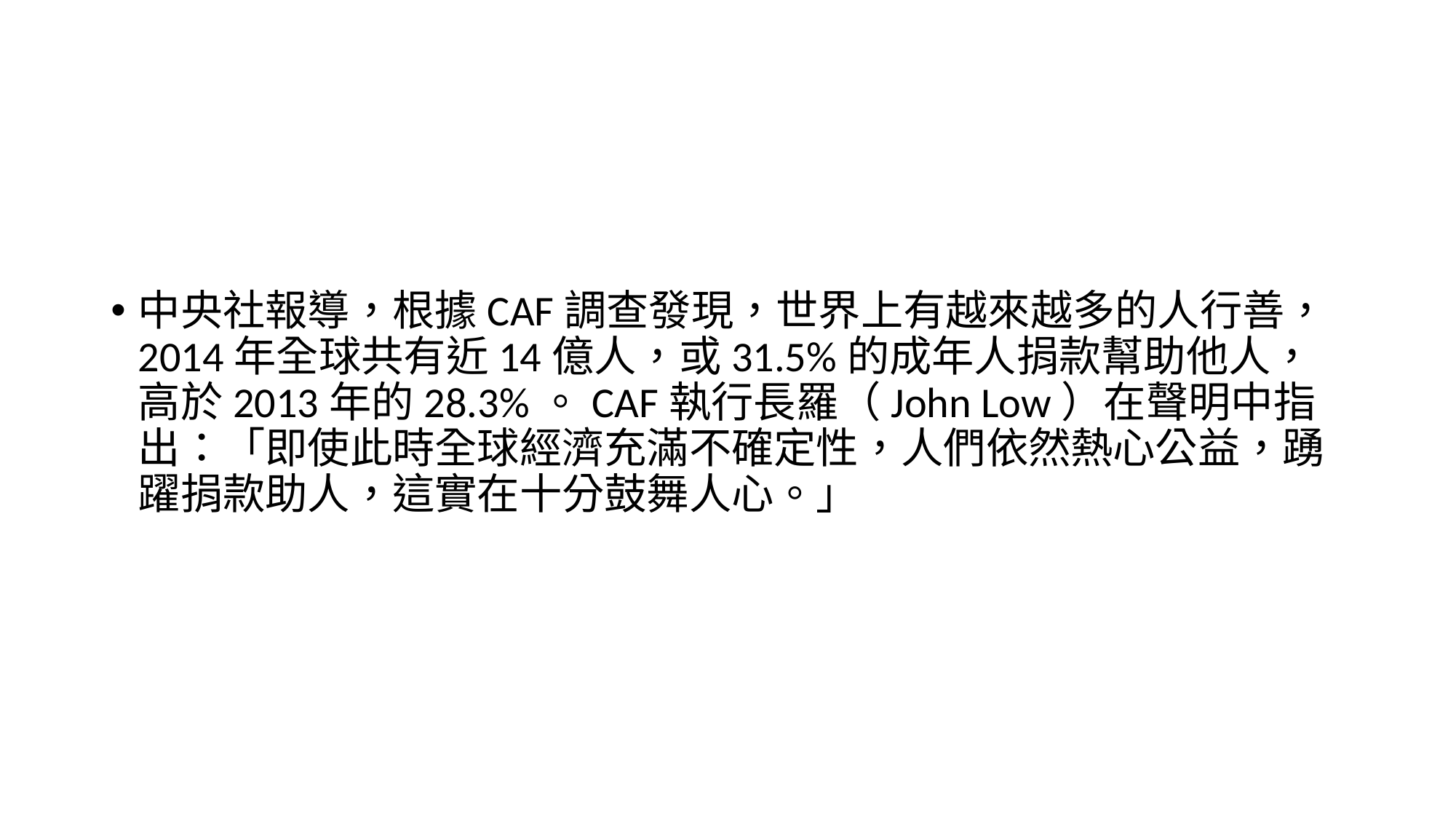

#

中央社報導，根據CAF調查發現，世界上有越來越多的人行善，2014年全球共有近14億人，或31.5%的成年人捐款幫助他人，高於2013年的28.3%。CAF執行長羅（John Low）在聲明中指出：「即使此時全球經濟充滿不確定性，人們依然熱心公益，踴躍捐款助人，這實在十分鼓舞人心。」